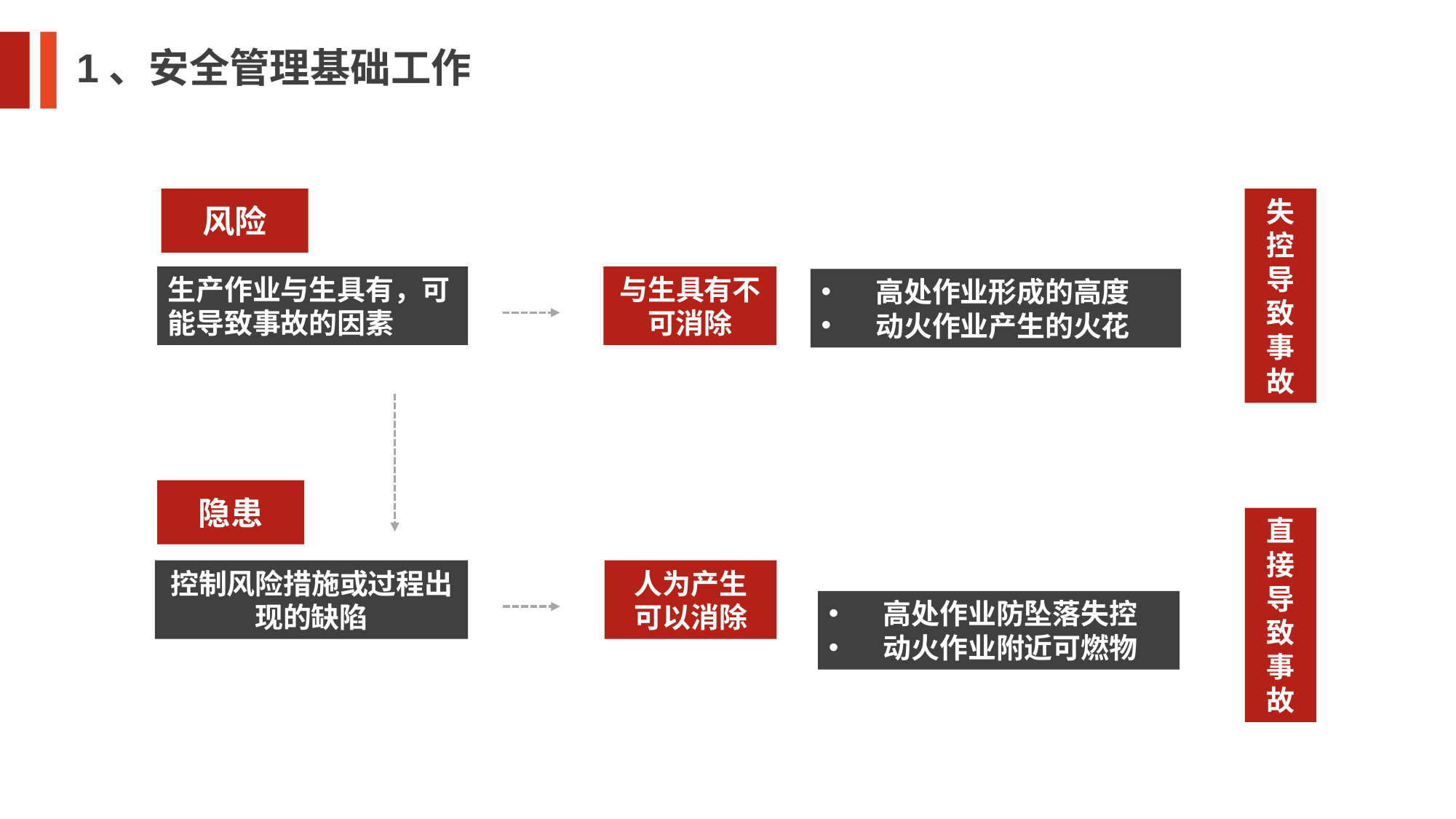

1、安全管理基础工作
风险
失控导致事故
生产作业与生具有，可能导致事故的因素
与生具有不可消除
高处作业形成的高度
动火作业产生的火花
隐患
直接导致事故
控制风险措施或过程出现的缺陷
人为产生
可以消除
高处作业防坠落失控
动火作业附近可燃物